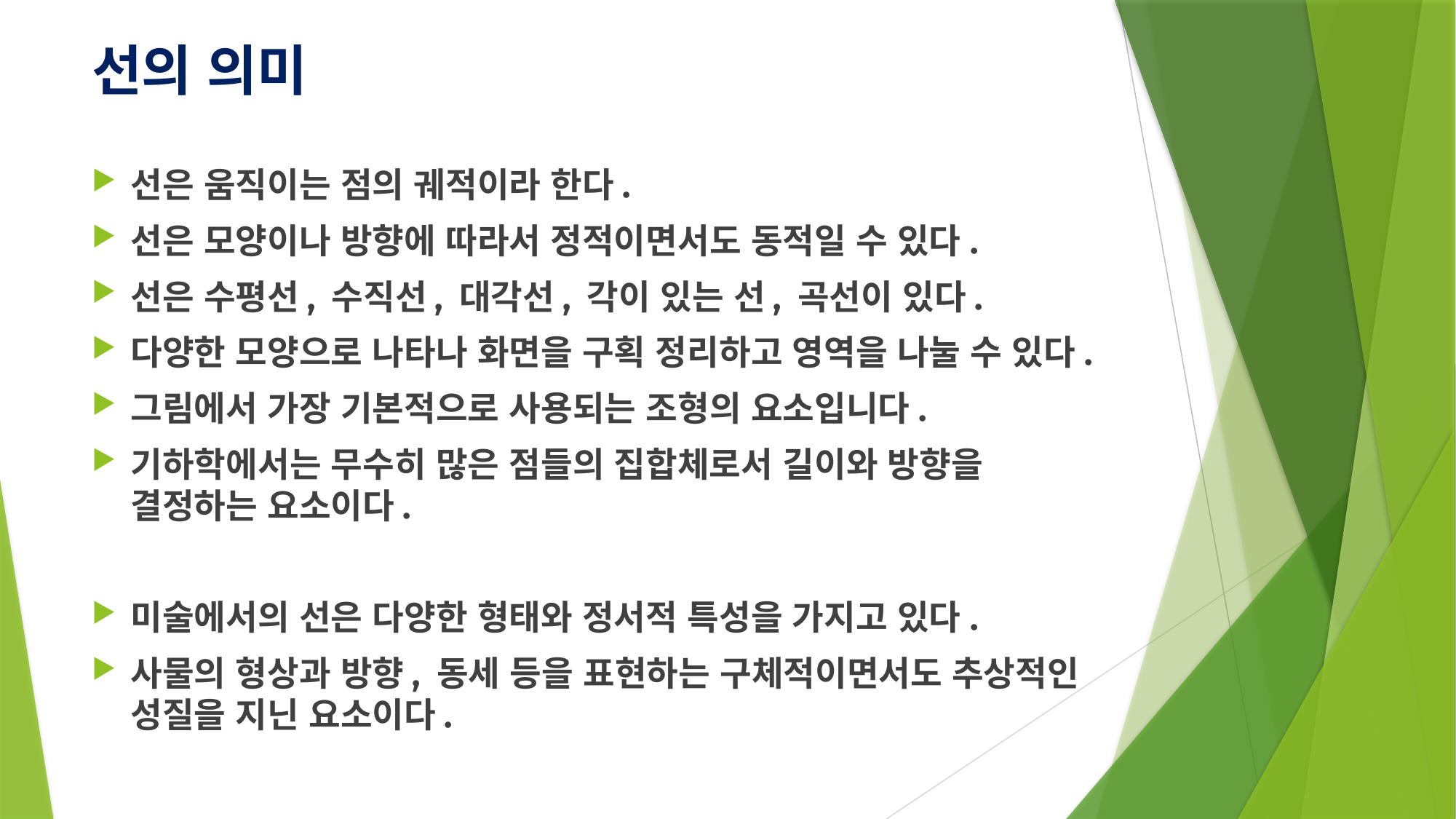

# 선의 의미
선은 움직이는 점의 궤적이라 한다.
선은 모양이나 방향에 따라서 정적이면서도 동적일 수 있다.
선은 수평선, 수직선, 대각선, 각이 있는 선, 곡선이 있다.
다양한 모양으로 나타나 화면을 구획 정리하고 영역을 나눌 수 있다.
그림에서 가장 기본적으로 사용되는 조형의 요소입니다.
기하학에서는 무수히 많은 점들의 집합체로서 길이와 방향을 결정하는 요소이다.

미술에서의 선은 다양한 형태와 정서적 특성을 가지고 있다.
사물의 형상과 방향, 동세 등을 표현하는 구체적이면서도 추상적인 성질을 지닌 요소이다.